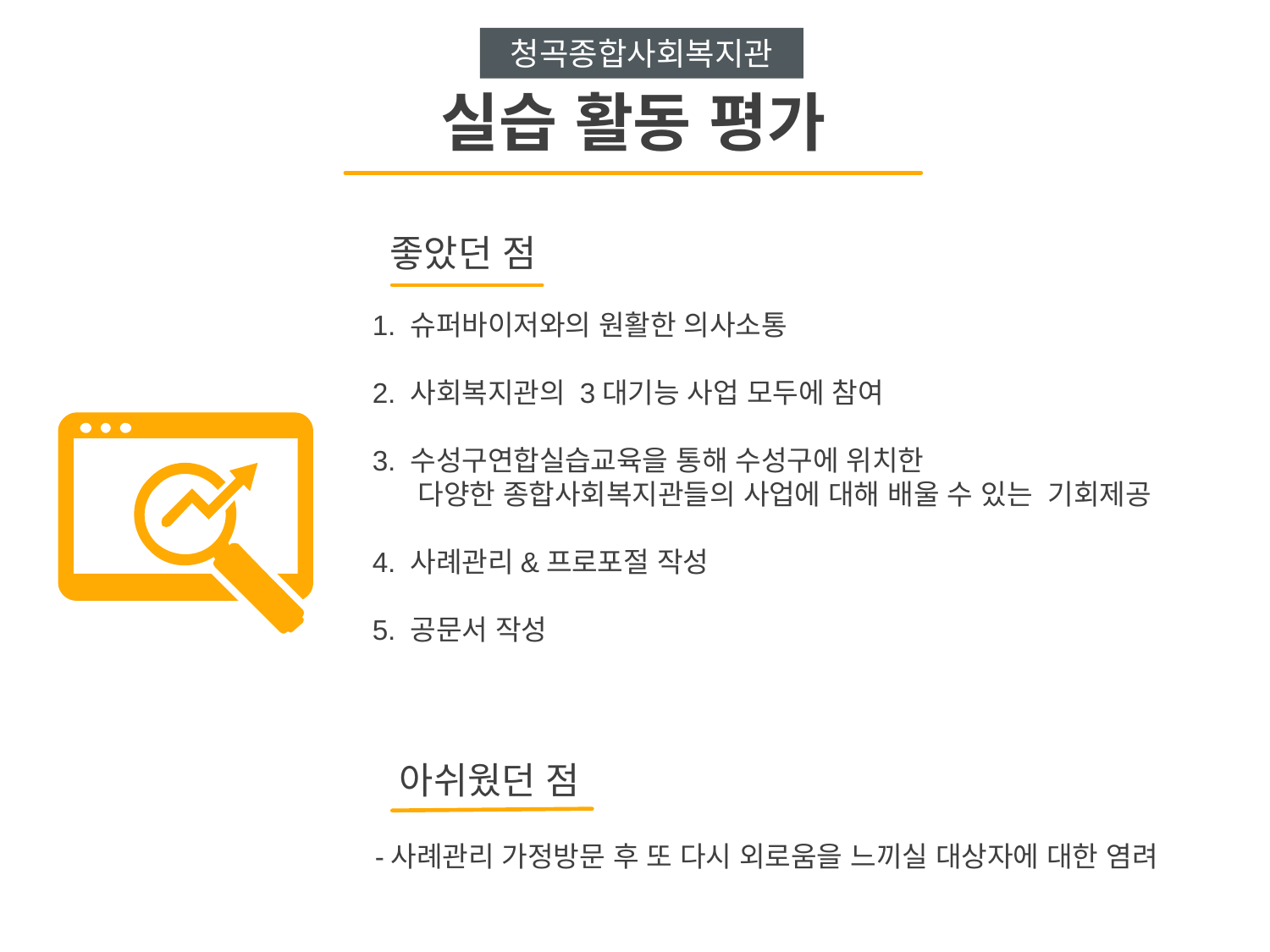

청곡종합사회복지관
# 실습 활동 평가
좋았던 점
1. 슈퍼바이저와의 원활한 의사소통

2. 사회복지관의 3대기능 사업 모두에 참여

3. 수성구연합실습교육을 통해 수성구에 위치한
     다양한 종합사회복지관들의 사업에 대해 배울 수 있는  기회제공

4. 사례관리&프로포절 작성

5. 공문서 작성

아쉬웠던 점
-사례관리 가정방문 후 또 다시 외로움을 느끼실 대상자에 대한 염려